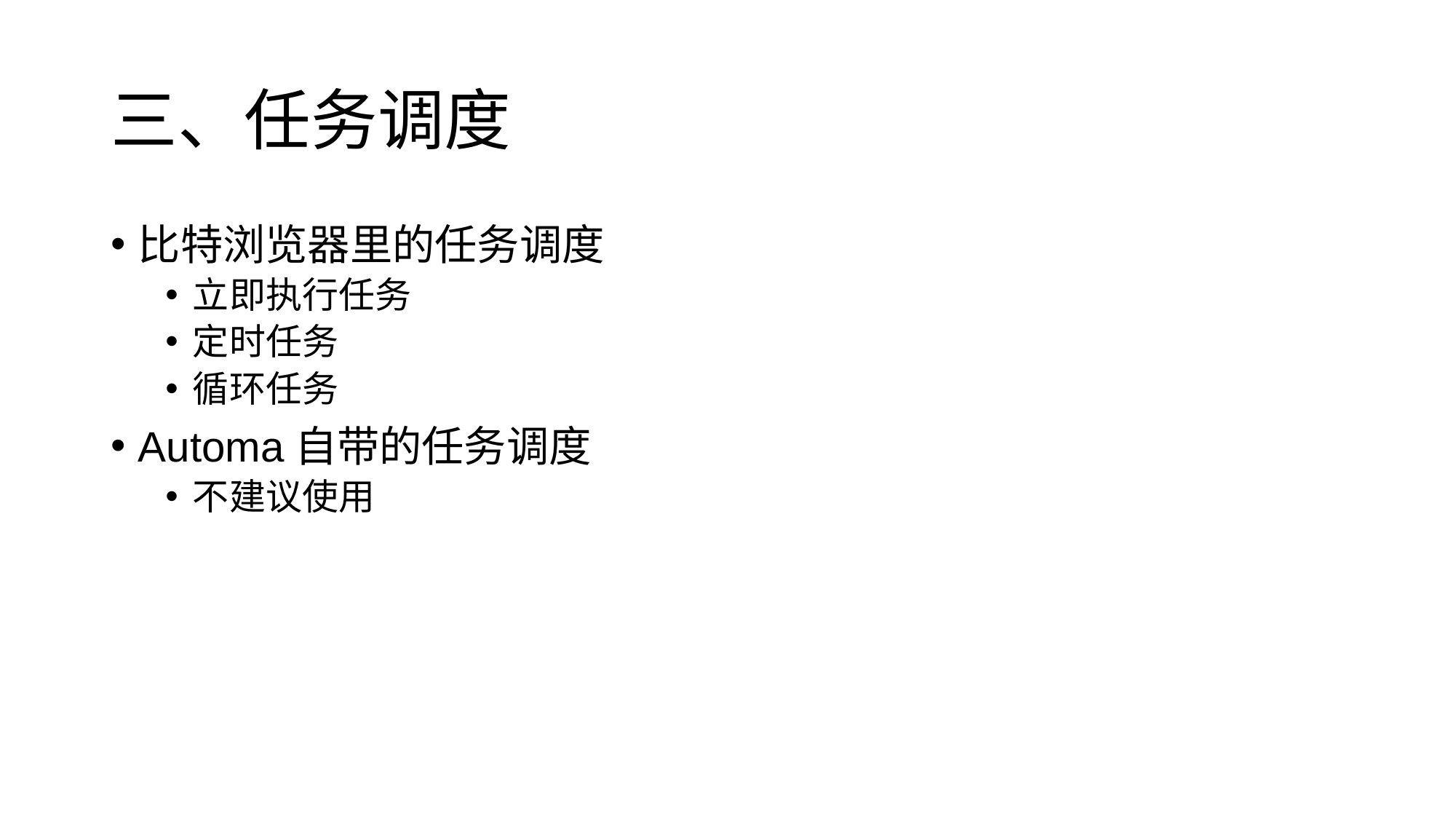

# 三、任务调度
比特浏览器里的任务调度
立即执行任务
定时任务
循环任务
Automa自带的任务调度
不建议使用